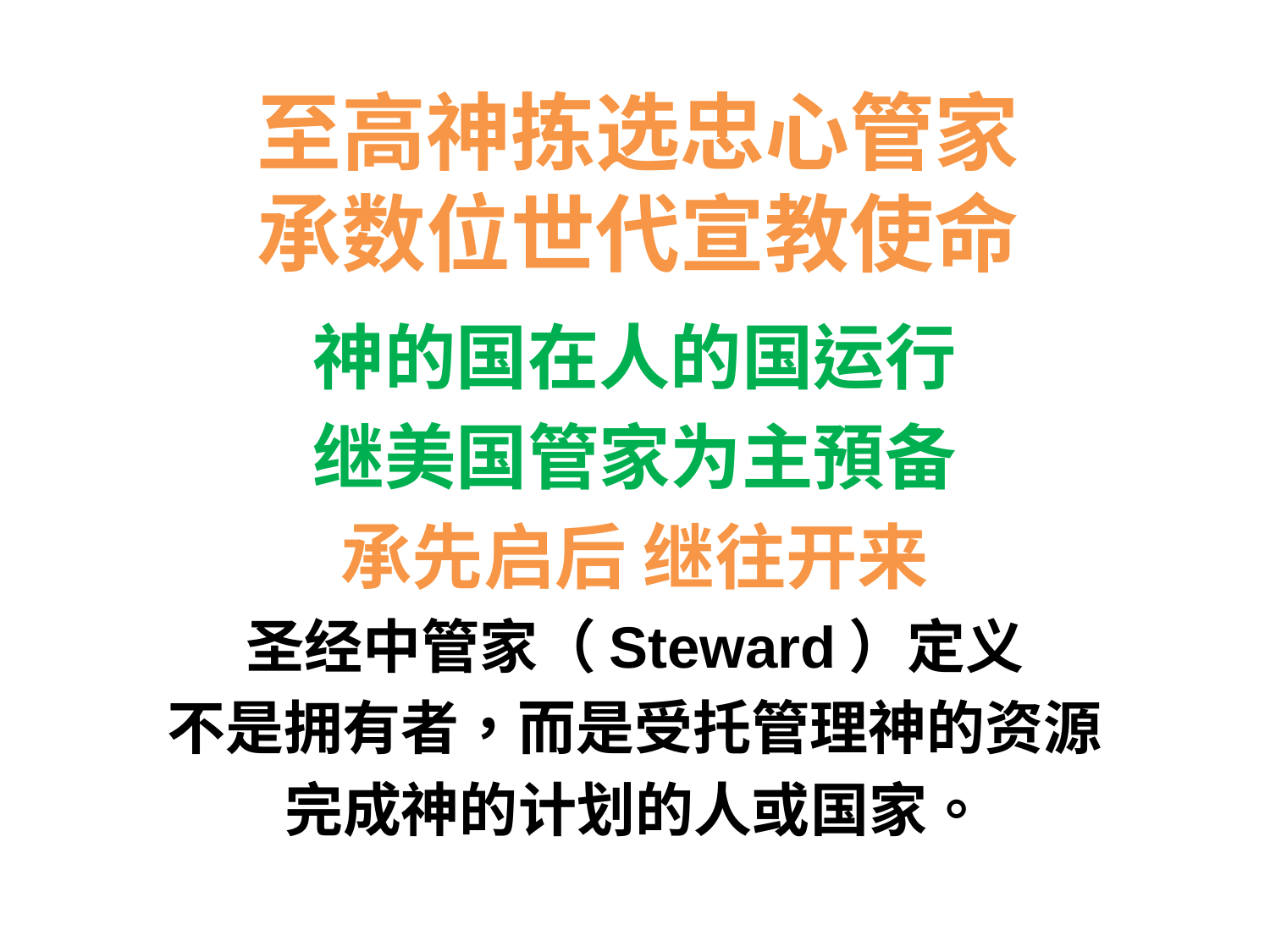

# 至高神拣选忠心管家 承数位世代宣教使命
神的国在人的国运行
继美国管家为主預备
承先启后 继往开来
圣经中管家（Steward）定义
不是拥有者，而是受托管理神的资源
完成神的计划的人或国家。